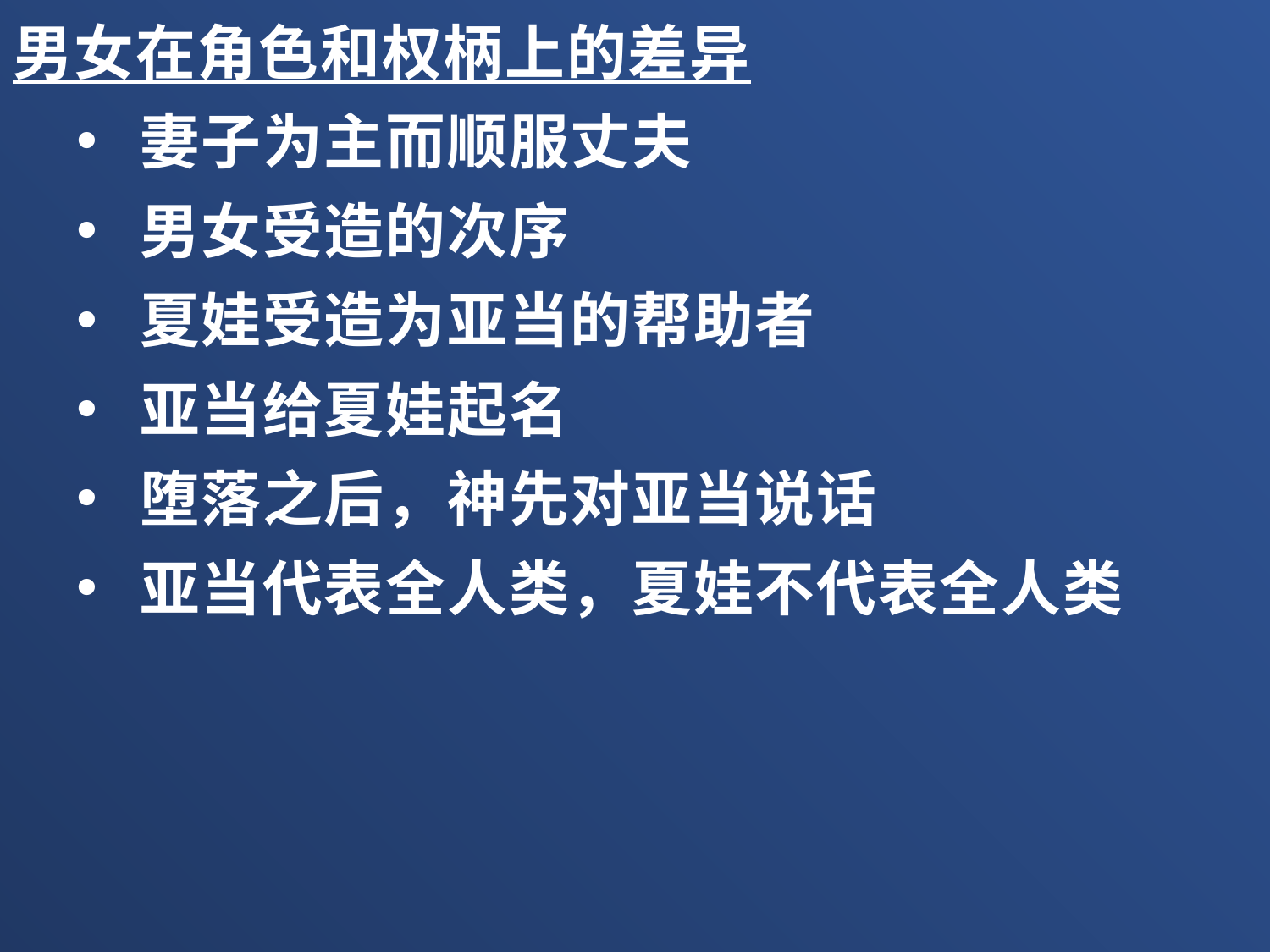

男女在角色和权柄上的差异
妻子为主而顺服丈夫
男女受造的次序
夏娃受造为亚当的帮助者
亚当给夏娃起名
堕落之后，神先对亚当说话
亚当代表全人类，夏娃不代表全人类